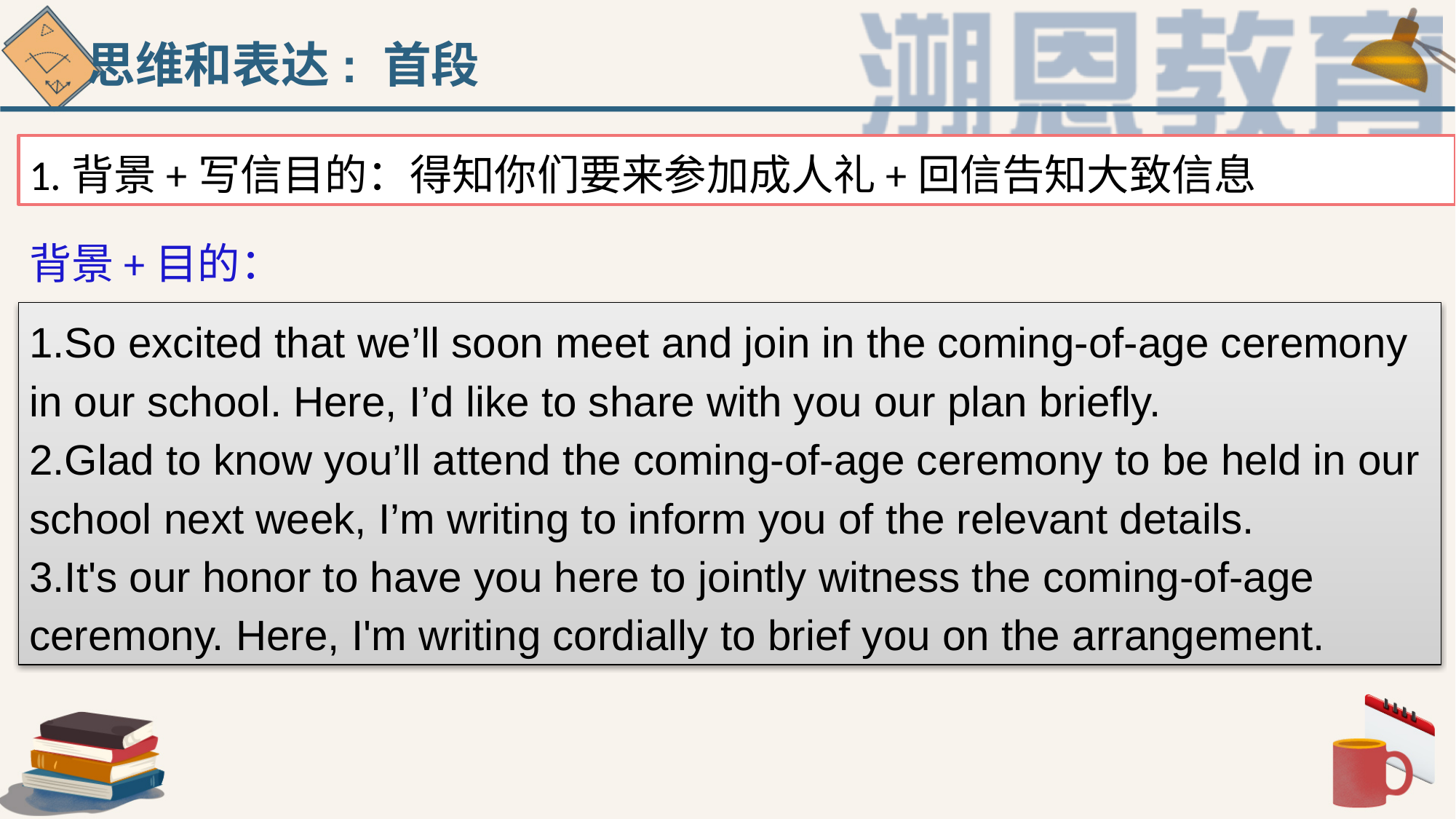

思维和表达: 首段

1.背景+写信目的：得知你们要来参加成人礼+回信告知大致信息
背景+目的：
1.So excited that we’ll soon meet and join in the coming-of-age ceremony in our school. Here, I’d like to share with you our plan briefly.
2.Glad to know you’ll attend the coming-of-age ceremony to be held in our school next week, I’m writing to inform you of the relevant details.
3.It's our honor to have you here to jointly witness the coming-of-age ceremony. Here, I'm writing cordially to brief you on the arrangement.